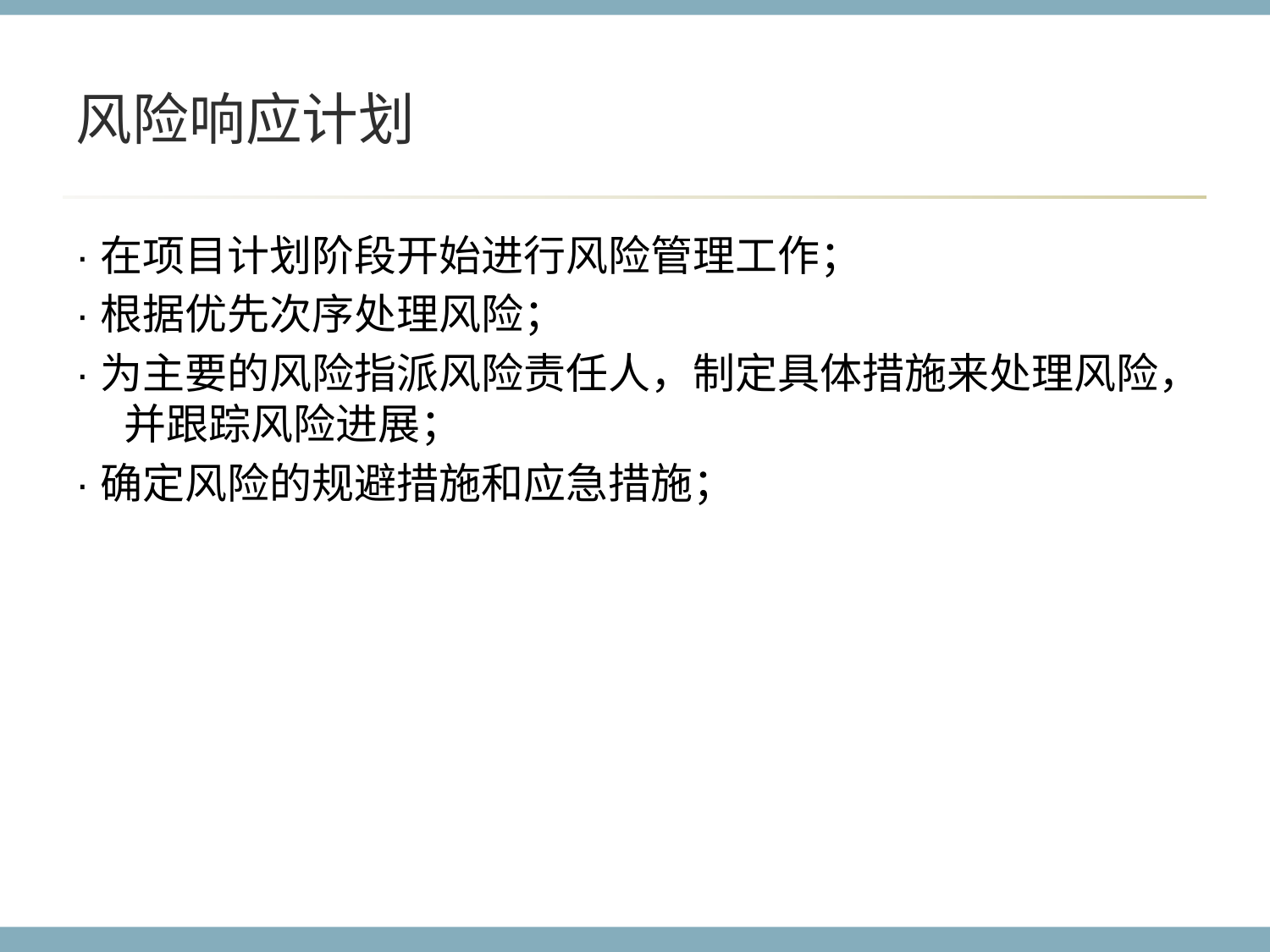

# 风险响应计划
·在项目计划阶段开始进行风险管理工作；
·根据优先次序处理风险；
·为主要的风险指派风险责任人，制定具体措施来处理风险，并跟踪风险进展；
·确定风险的规避措施和应急措施；